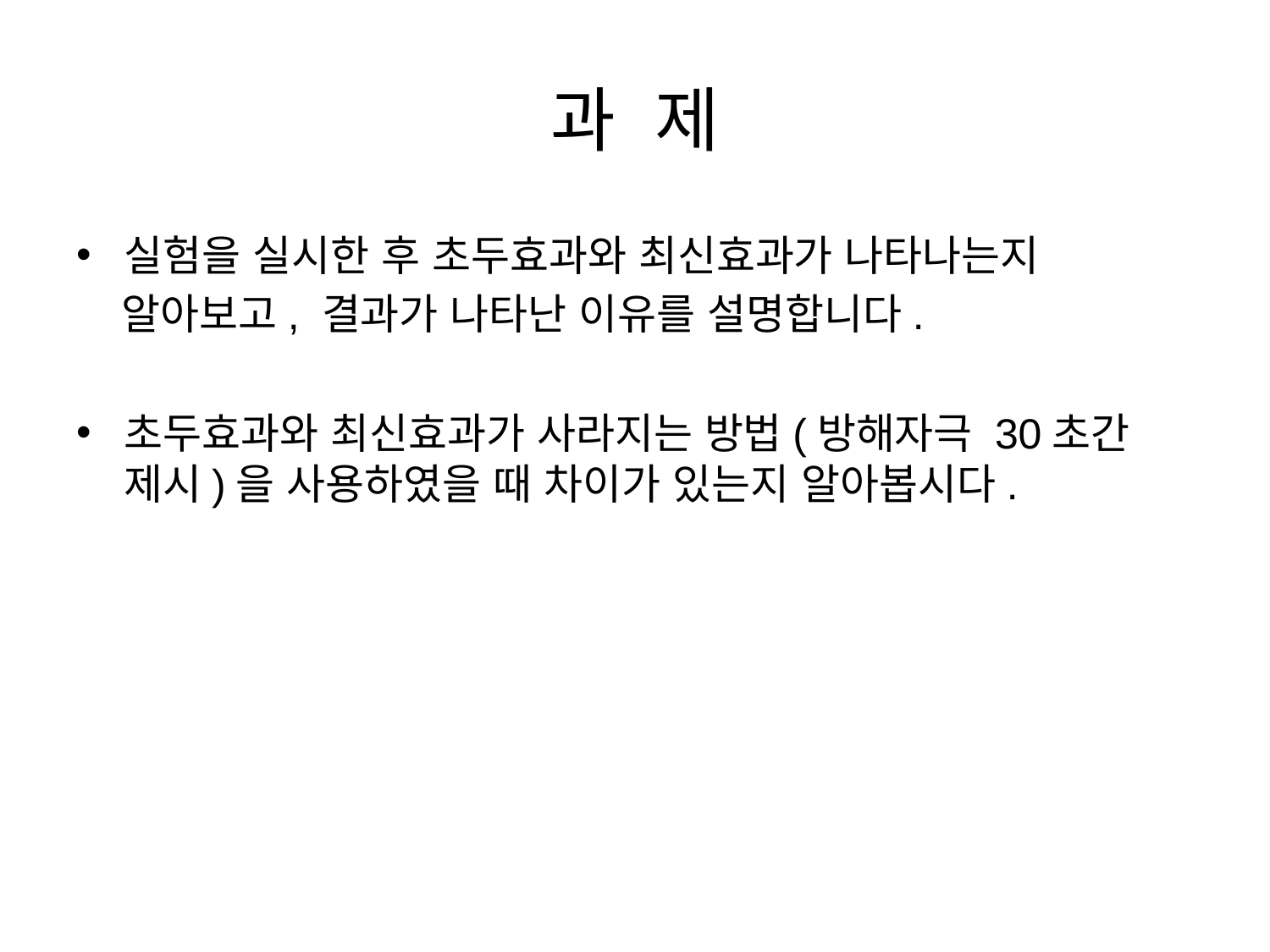

# 과  제
실험을 실시한 후 초두효과와 최신효과가 나타나는지
   알아보고, 결과가 나타난 이유를 설명합니다.

초두효과와 최신효과가 사라지는 방법(방해자극 30초간 제시)을 사용하였을 때 차이가 있는지 알아봅시다.